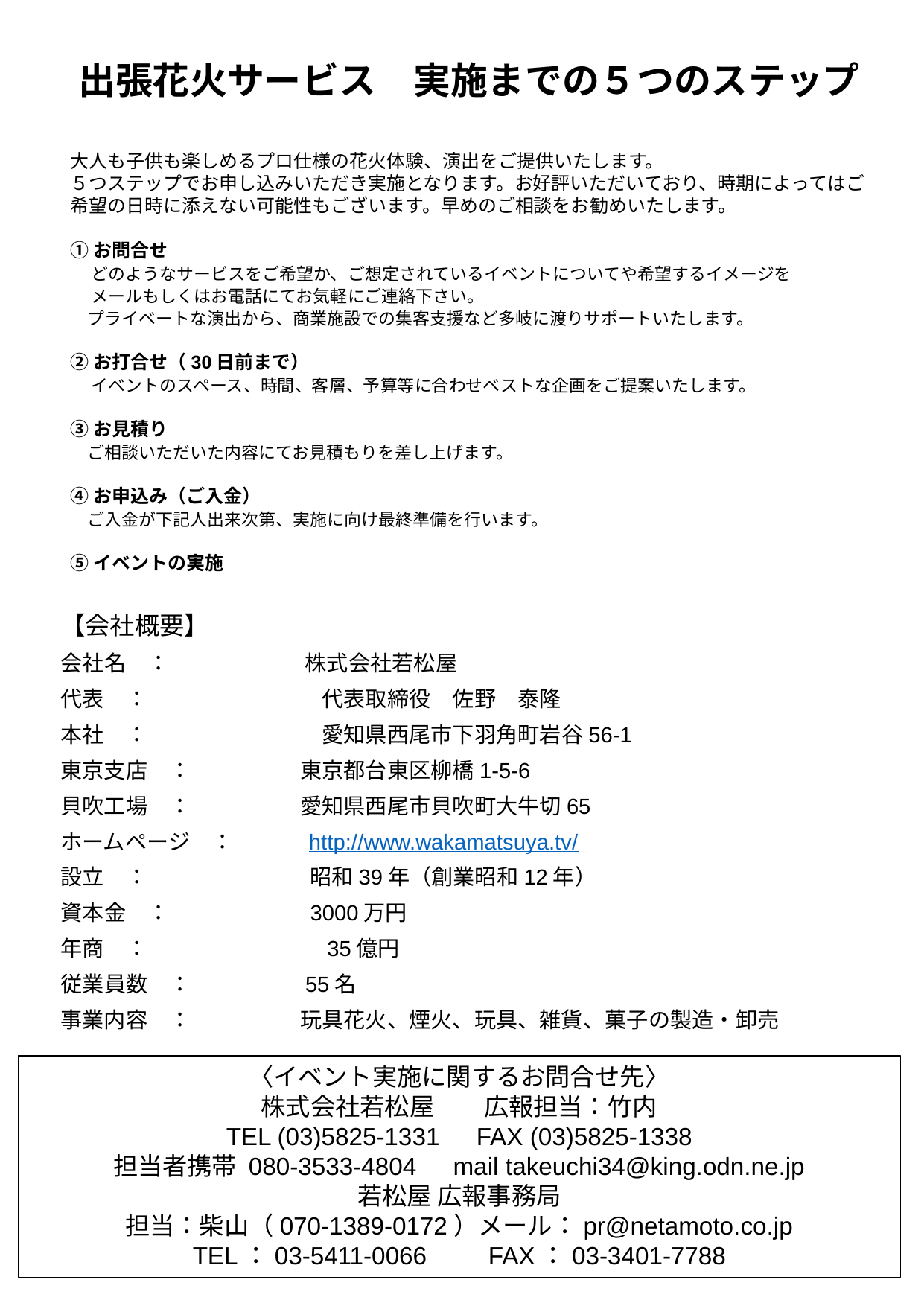

出張花火サービス　実施までの５つのステップ
大人も子供も楽しめるプロ仕様の花火体験、演出をご提供いたします。
５つステップでお申し込みいただき実施となります。お好評いただいており、時期によってはご希望の日時に添えない可能性もございます。早めのご相談をお勧めいたします。

①お問合せ
　 どのようなサービスをご希望か、ご想定されているイベントについてや希望するイメージを
　 メールもしくはお電話にてお気軽にご連絡下さい。
　プライベートな演出から、商業施設での集客支援など多岐に渡りサポートいたします。

②お打合せ（30日前まで）
　 イベントのスペース、時間、客層、予算等に合わせベストな企画をご提案いたします。

③お見積り
　ご相談いただいた内容にてお見積もりを差し上げます。

④お申込み（ご入金）
　ご入金が下記人出来次第、実施に向け最終準備を行います。

⑤イベントの実施

【会社概要】
会社名　：　　　　　　 株式会社若松屋
代表　：　　　　　　　　代表取締役　佐野　泰隆
本社　：　　　　　　　　愛知県西尾市下羽角町岩谷56-1
東京支店　：　　　　　東京都台東区柳橋1-5-6
貝吹工場　：　　　　　愛知県西尾市貝吹町大牛切65
ホームページ　：　　　 http://www.wakamatsuya.tv/
設立　：　　　　　　　  昭和39年（創業昭和12年）
資本金　：　　　　　　 3000万円
年商　：　　　　　　　　35億円
従業員数　：　　　　　55名
事業内容　：　　　　　玩具花火、煙火、玩具、雑貨、菓子の製造・卸売
〈イベント実施に関するお問合せ先〉
株式会社若松屋　　広報担当：竹内
TEL (03)5825-1331　FAX (03)5825-1338
担当者携帯 080-3533-4804　mail takeuchi34@king.odn.ne.jp
若松屋 広報事務局
担当：柴山（070-1389-0172）メール：pr@netamoto.co.jp
TEL：03-5411-0066　　FAX：03-3401-7788